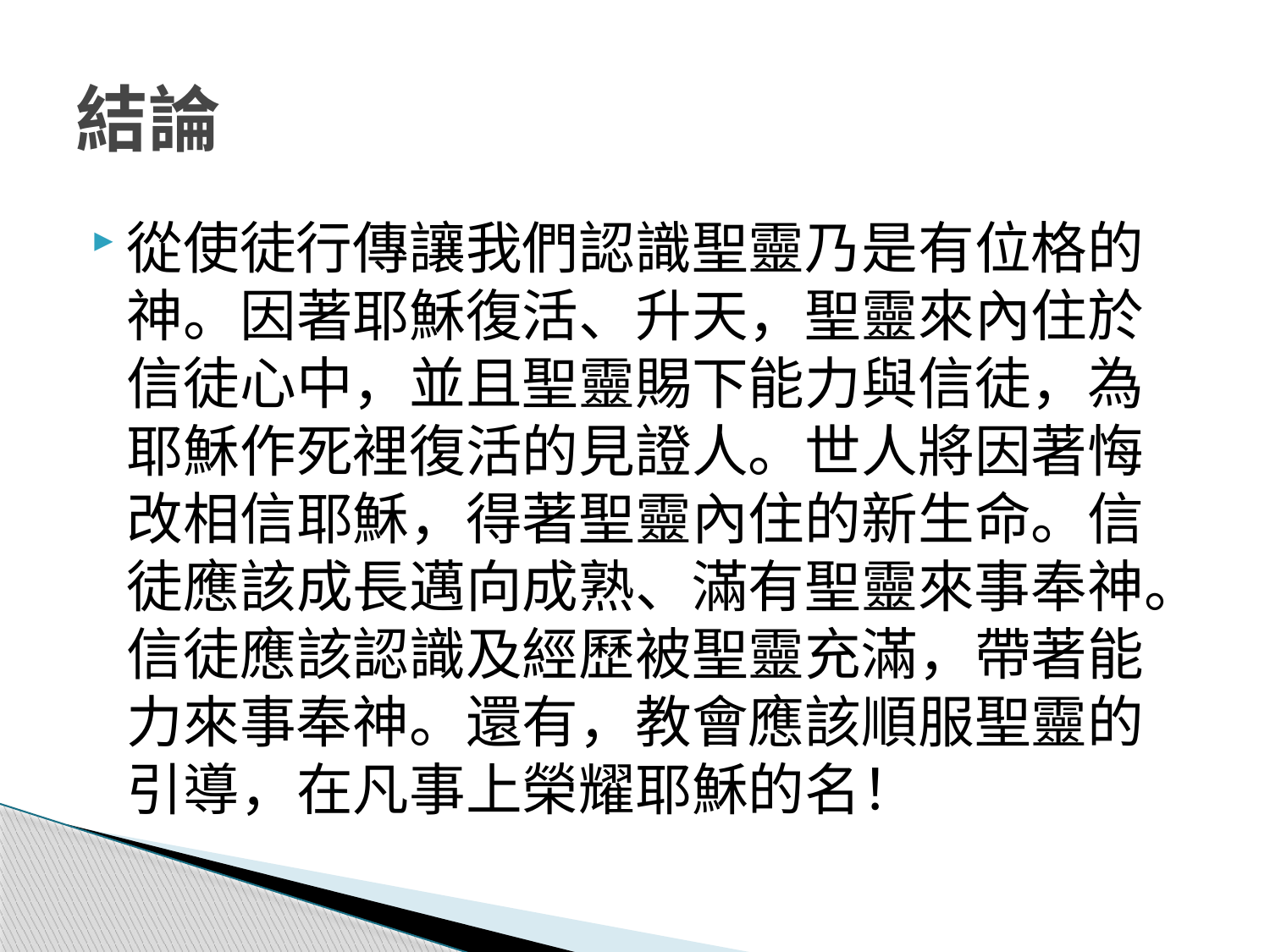

# 結論
從使徒行傳讓我們認識聖靈乃是有位格的神。因著耶穌復活、升天，聖靈來內住於信徒心中，並且聖靈賜下能力與信徒，為耶穌作死裡復活的見證人。世人將因著悔改相信耶穌，得著聖靈內住的新生命。信徒應該成長邁向成熟、滿有聖靈來事奉神。信徒應該認識及經歷被聖靈充滿，帶著能力來事奉神。還有，教會應該順服聖靈的引導，在凡事上榮耀耶穌的名！